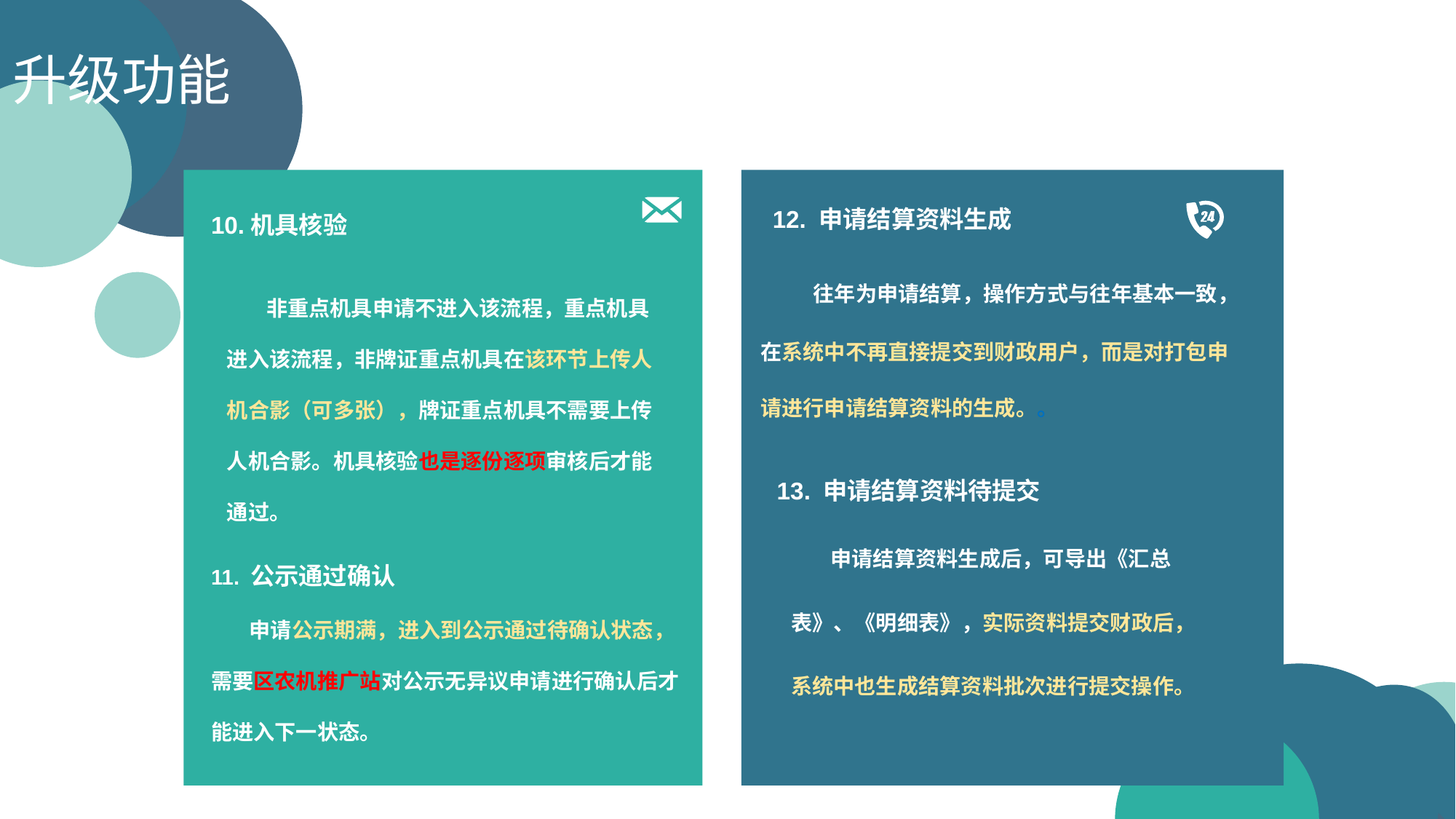

升级功能

       非重点机具申请不进入该流程，重点机具进入该流程，非牌证重点机具在该环节上传人机合影（可多张），牌证重点机具不需要上传人机合影。机具核验也是逐份逐项审核后才能通过。

12. 申请结算资料生成

         往年为申请结算，操作方式与往年基本一致，在系统中不再直接提交到财政用户，而是对打包申请进行申请结算资料的生成。。

10.机具核验
13. 申请结算资料待提交
       申请结算资料生成后，可导出《汇总表》、《明细表》，实际资料提交财政后，系统中也生成结算资料批次进行提交操作。
11. 公示通过确认

       申请公示期满，进入到公示通过待确认状态，需要区农机推广站对公示无异议申请进行确认后才能进入下一状态。